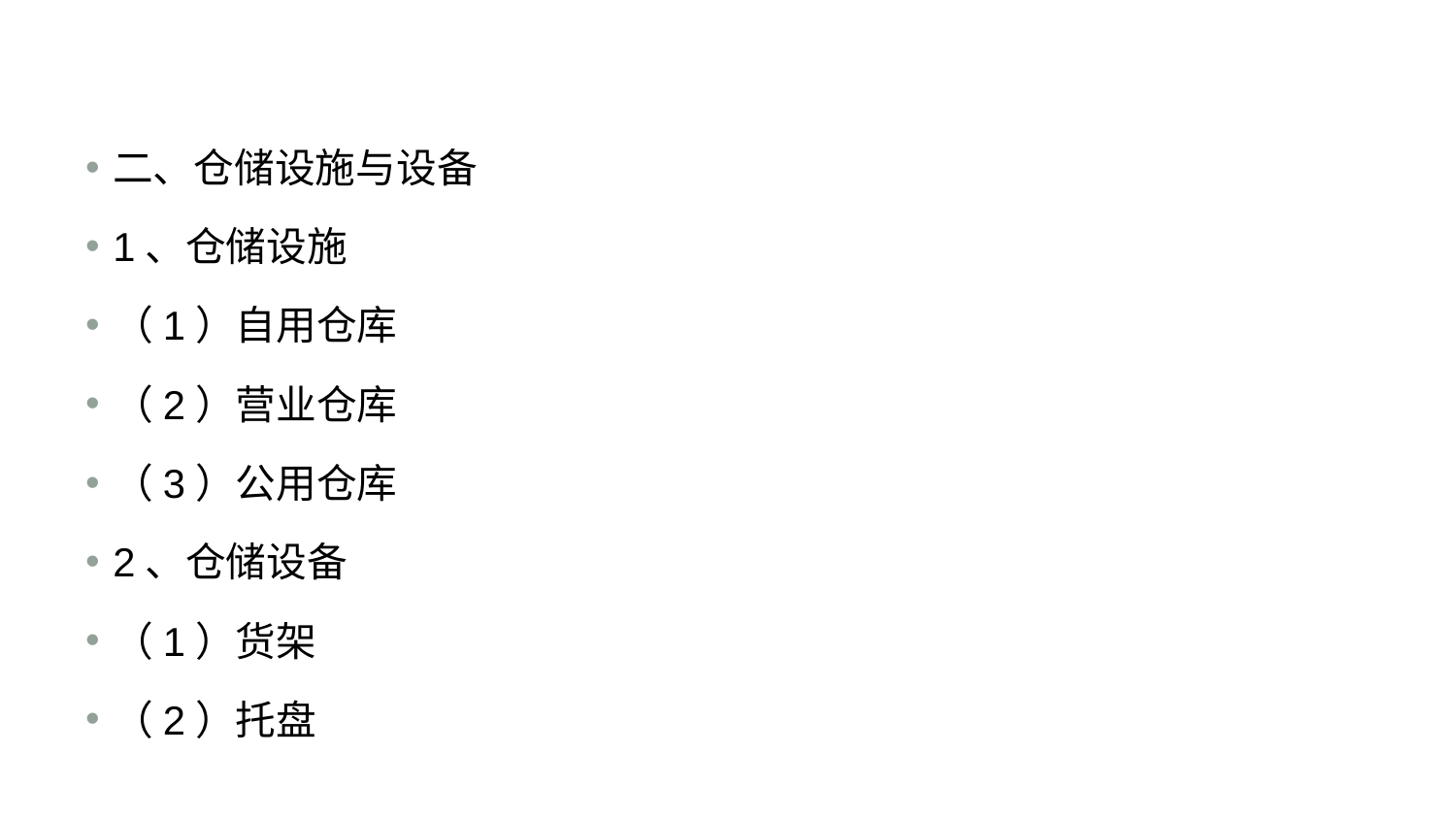

#
二、仓储设施与设备
1、仓储设施
（1）自用仓库
（2）营业仓库
（3）公用仓库
2、仓储设备
（1）货架
（2）托盘